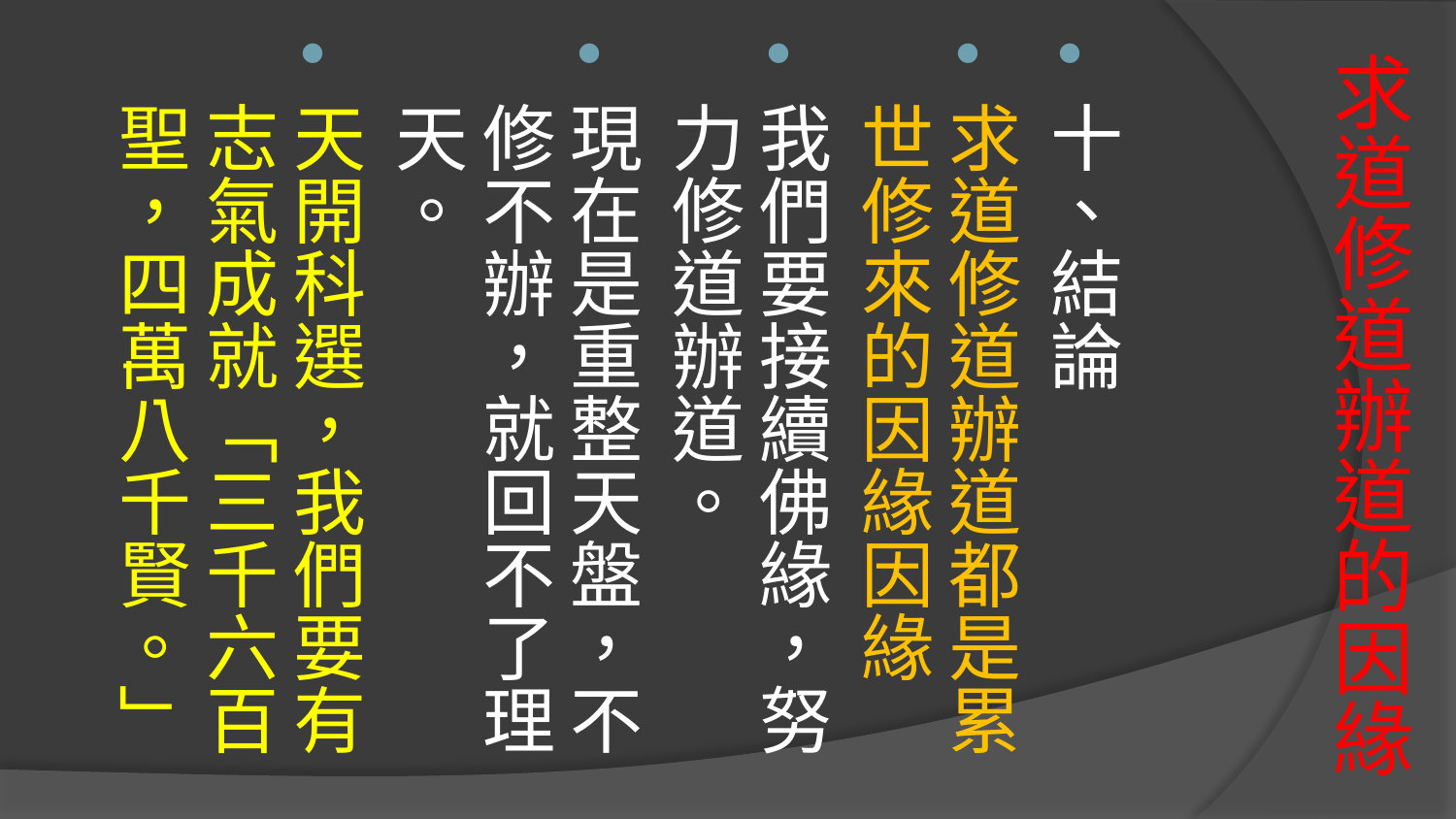

十、結論
求道修道辦道都是累世修來的因緣因緣
我們要接續佛緣，努力修道辦道。
現在是重整天盤，不修不辦，就回不了理天。
天開科選，我們要有志氣成就「三千六百聖，四萬八千賢。」

# 求道修道辦道的因緣